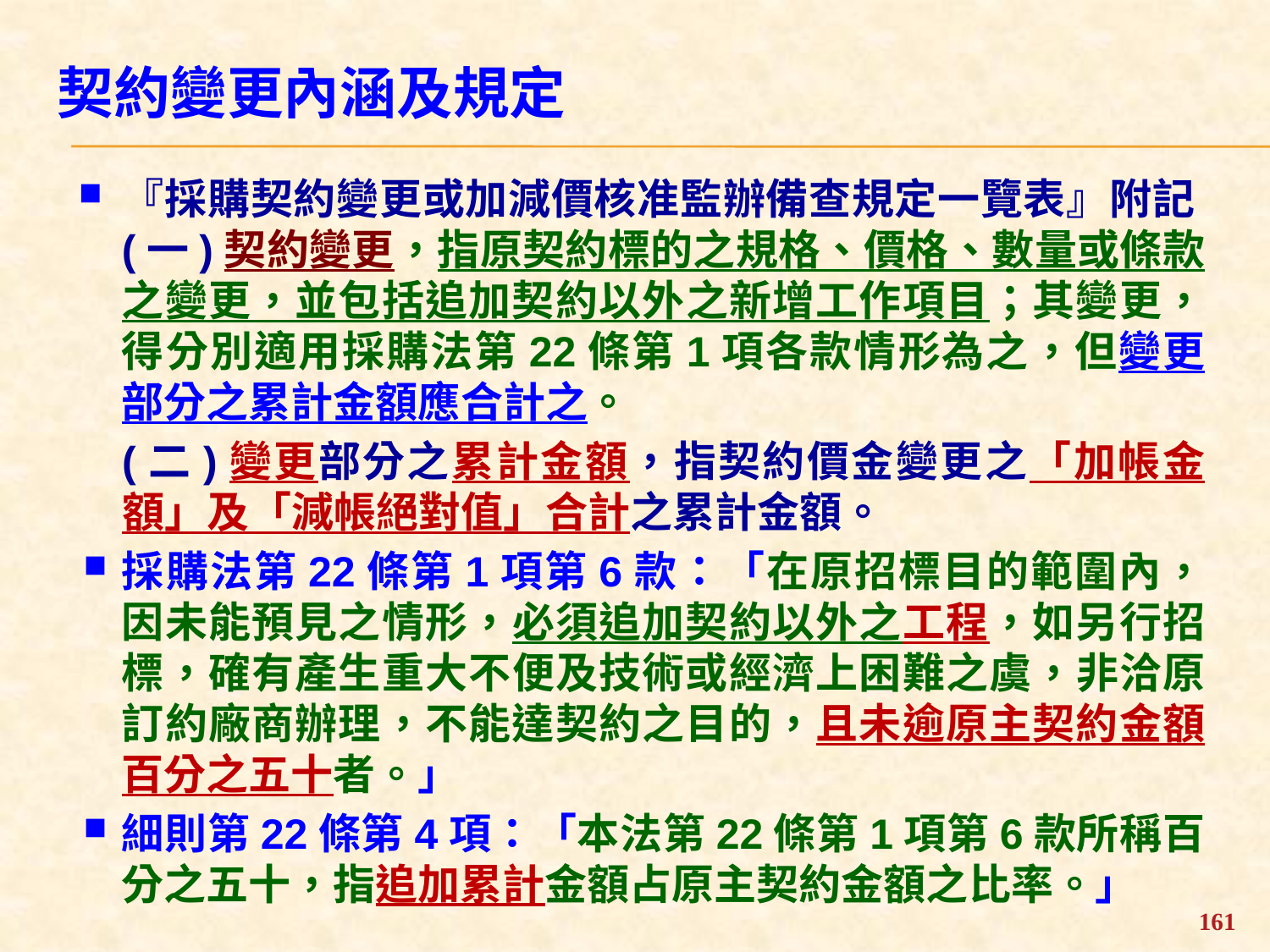

契約變更內涵及規定
『採購契約變更或加減價核准監辦備查規定一覽表』附記(一)契約變更，指原契約標的之規格、價格、數量或條款之變更，並包括追加契約以外之新增工作項目；其變更，得分別適用採購法第22條第1項各款情形為之，但變更部分之累計金額應合計之。
(二)變更部分之累計金額，指契約價金變更之「加帳金額」及「減帳絕對值」合計之累計金額。
採購法第22條第1項第6款：「在原招標目的範圍內，因未能預見之情形，必須追加契約以外之工程，如另行招標，確有產生重大不便及技術或經濟上困難之虞，非洽原訂約廠商辦理，不能達契約之目的，且未逾原主契約金額百分之五十者。」
細則第22條第4項：「本法第22條第1項第6款所稱百分之五十，指追加累計金額占原主契約金額之比率。」

161